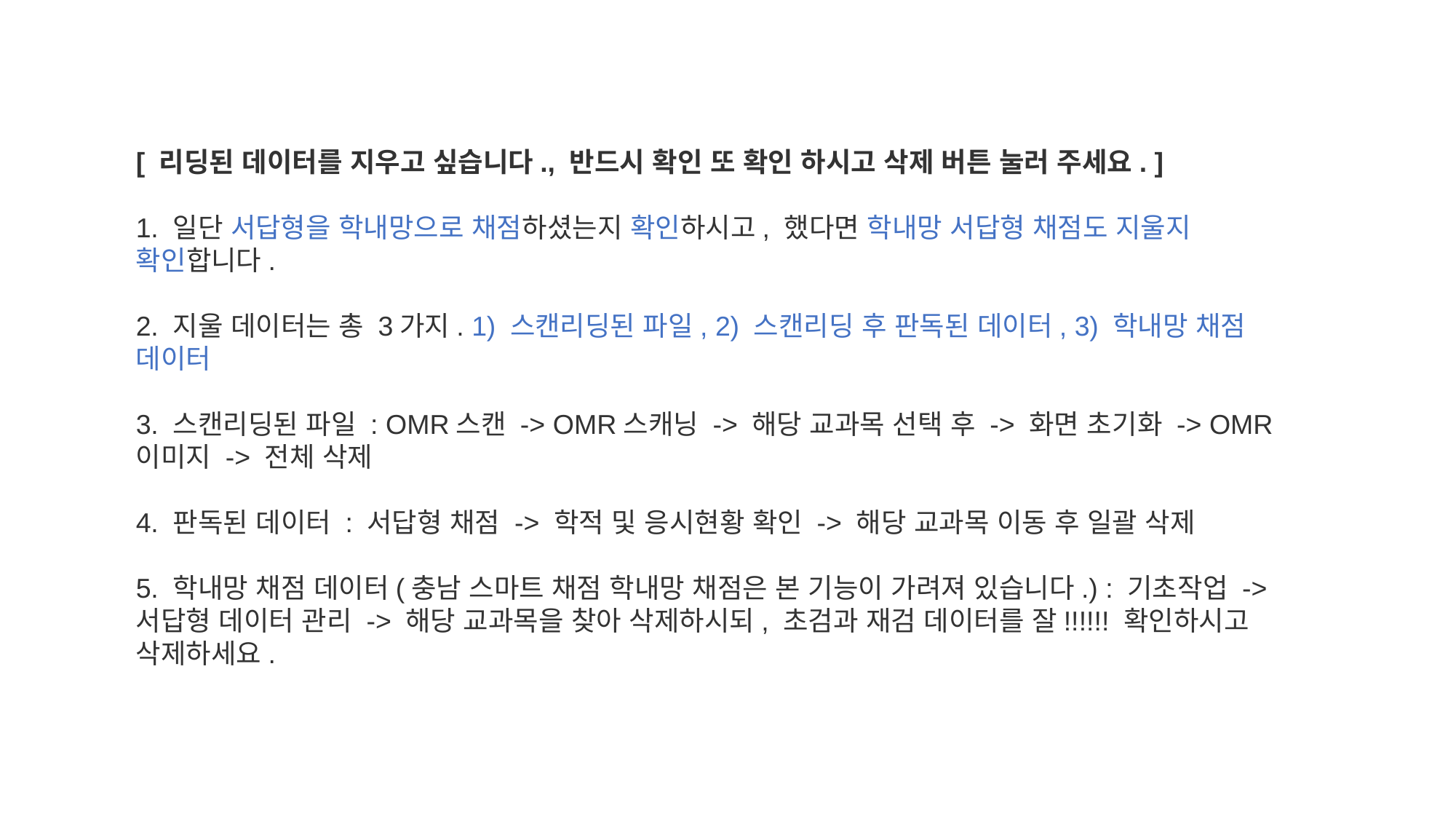

[ 리딩된 데이터를 지우고 싶습니다., 반드시 확인 또 확인 하시고 삭제 버튼 눌러 주세요. ]
1. 일단 서답형을 학내망으로 채점하셨는지 확인하시고, 했다면 학내망 서답형 채점도 지울지 확인합니다.
2. 지울 데이터는 총 3가지. 1) 스캔리딩된 파일, 2) 스캔리딩 후 판독된 데이터, 3) 학내망 채점 데이터
3. 스캔리딩된 파일 : OMR스캔 -> OMR스캐닝 -> 해당 교과목 선택 후 -> 화면 초기화 -> OMR이미지 -> 전체 삭제
4. 판독된 데이터 : 서답형 채점 -> 학적 및 응시현황 확인 -> 해당 교과목 이동 후 일괄 삭제
5. 학내망 채점 데이터(충남 스마트 채점 학내망 채점은 본 기능이 가려져 있습니다.) : 기초작업 -> 서답형 데이터 관리 -> 해당 교과목을 찾아 삭제하시되, 초검과 재검 데이터를 잘!!!!!! 확인하시고 삭제하세요.